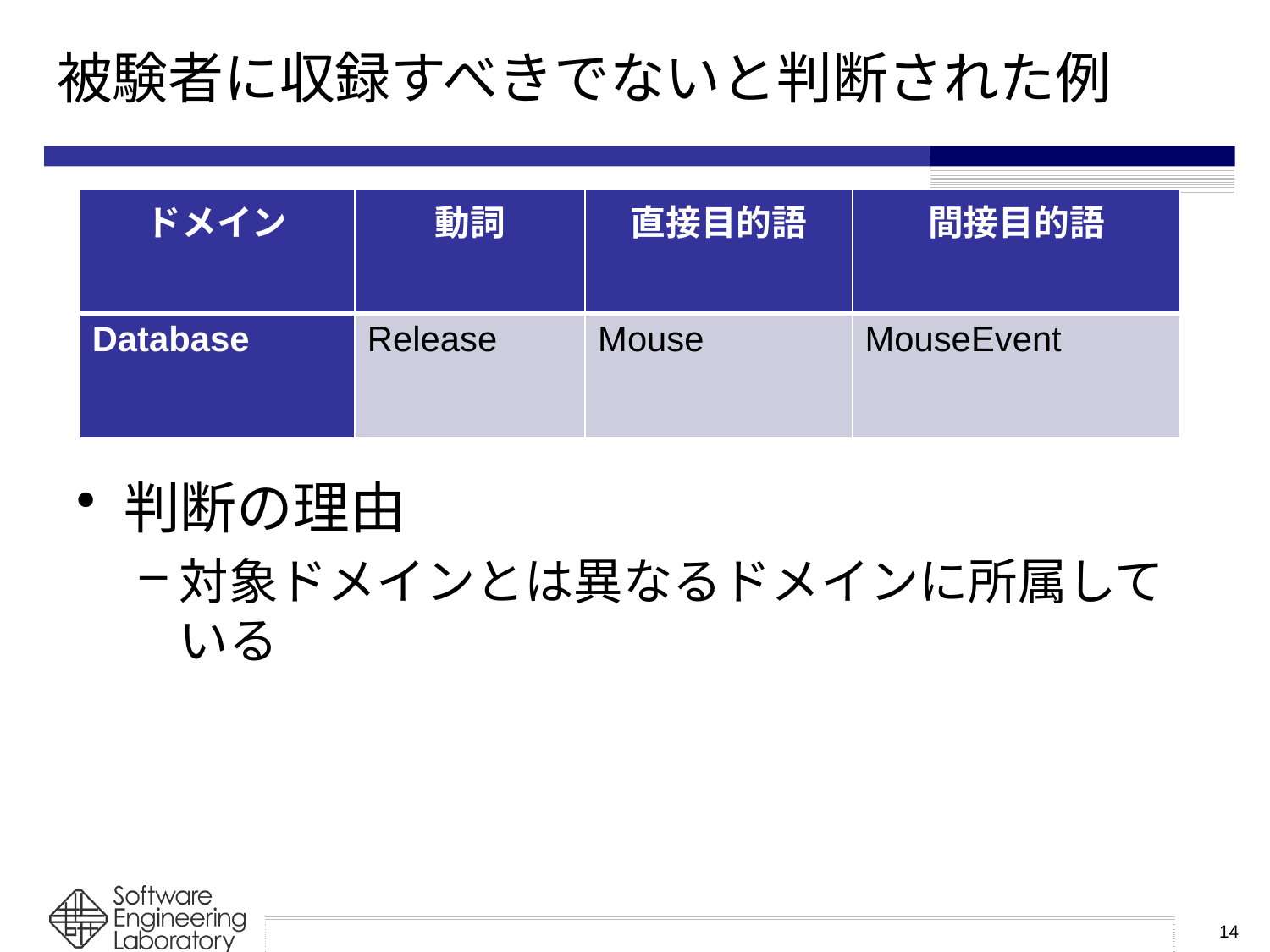

# 被験者に収録すべきでないと判断された例
| ドメイン | 動詞 | 直接目的語 | 間接目的語 |
| --- | --- | --- | --- |
| Database | Release | Mouse | MouseEvent |
判断の理由
対象ドメインとは異なるドメインに所属している
14